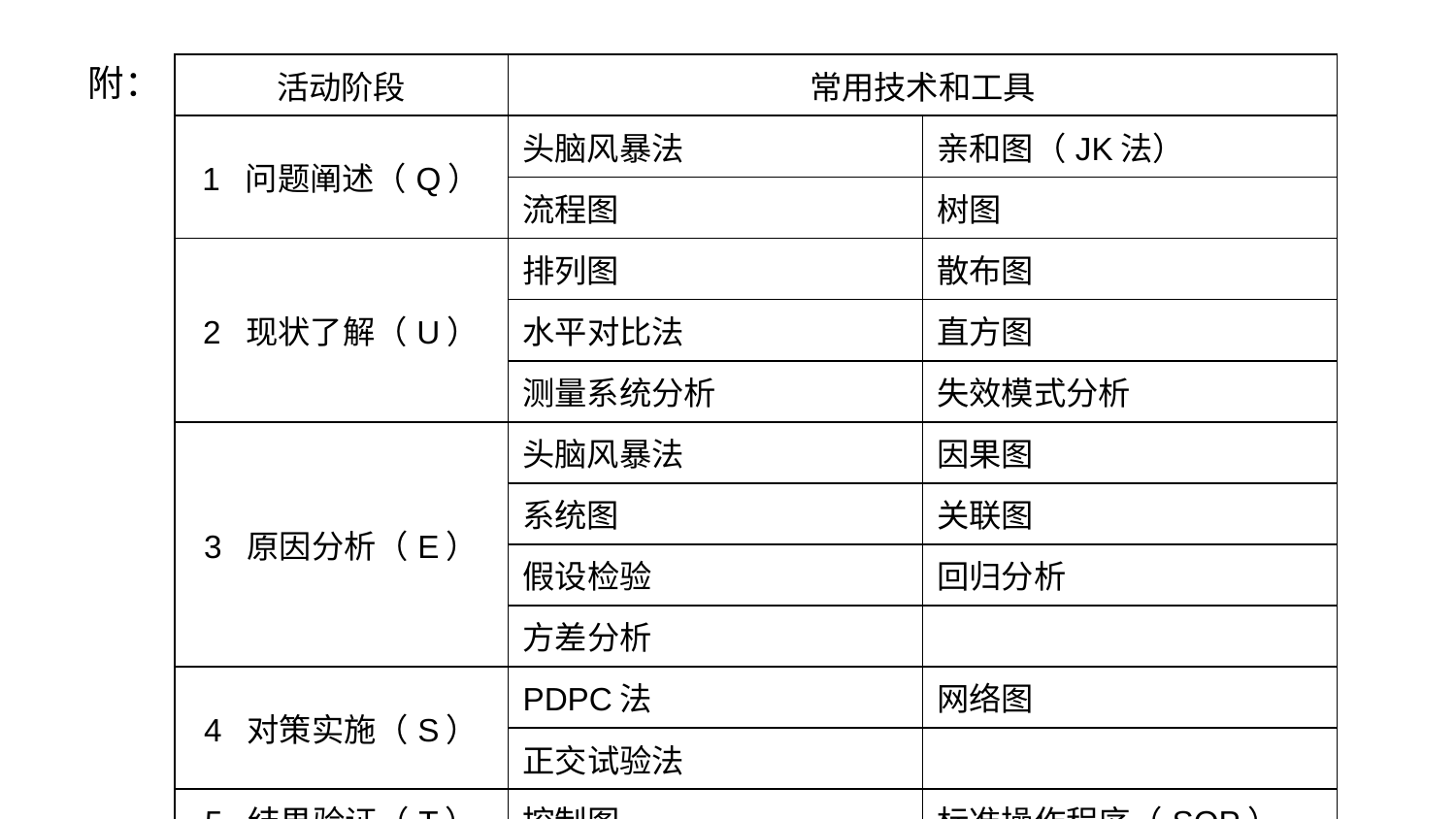

附：
| 活动阶段 | 常用技术和工具 |  |
| --- | --- | --- |
| 1 问题阐述（Q） | 头脑风暴法 | 亲和图（JK法） |
|  | 流程图 | 树图 |
| 2 现状了解（U） | 排列图 | 散布图 |
|  | 水平对比法 | 直方图 |
|  | 测量系统分析 | 失效模式分析 |
| 3 原因分析（E） | 头脑风暴法 | 因果图 |
|  | 系统图 | 关联图 |
|  | 假设检验 | 回归分析 |
|  | 方差分析 |  |
| 4 对策实施（S） | PDPC法 | 网络图 |
|  | 正交试验法 |  |
| 5 结果验证（T） | 控制图 | 标准操作程序（SOP） |